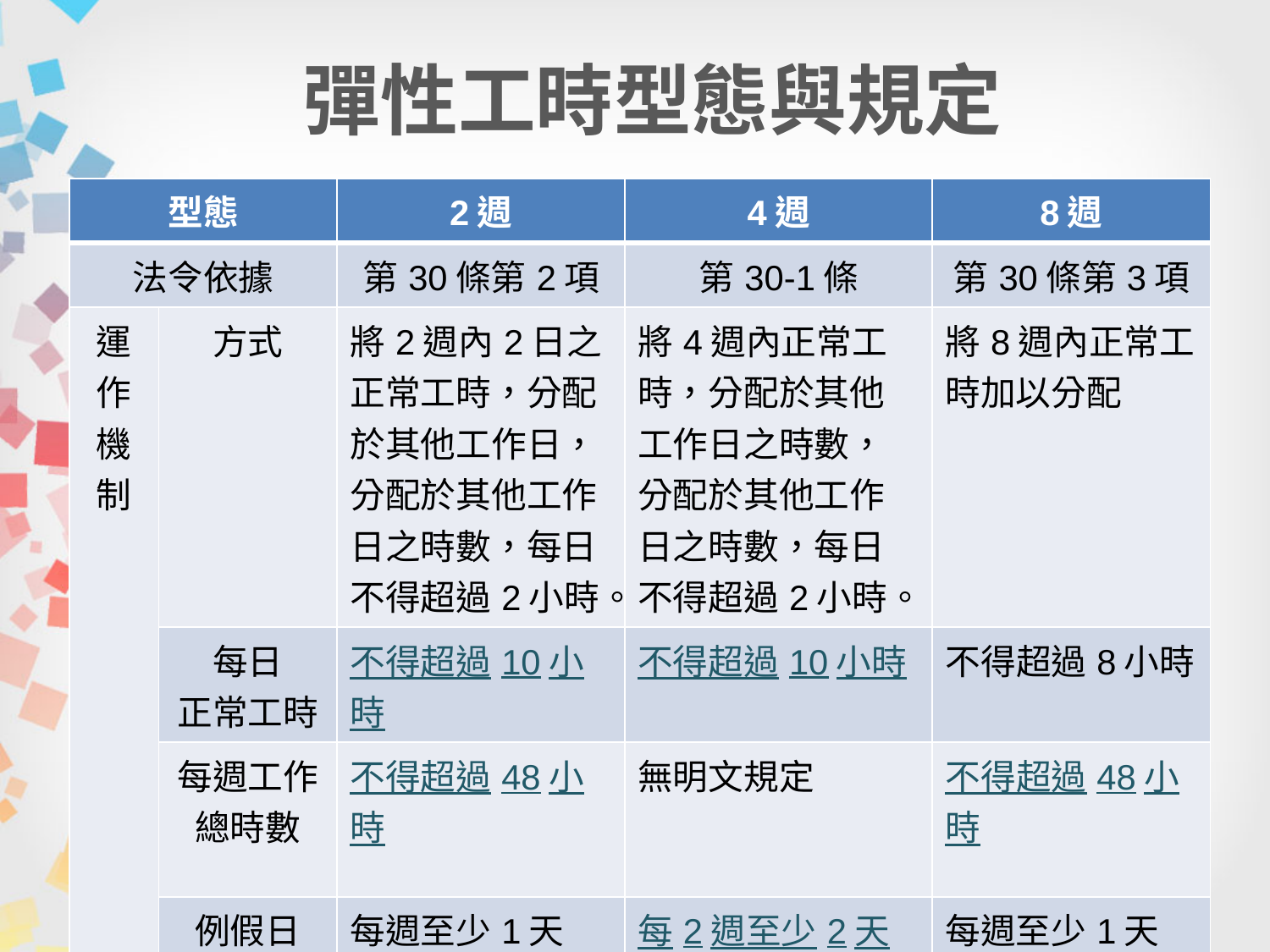

# 彈性工時型態與規定
| 型態 |  | 2週 | 4週 | 8週 |
| --- | --- | --- | --- | --- |
| 法令依據 |  | 第30條第2項 | 第30-1條 | 第30條第3項 |
| 運作機制 | 方式 | 將2週內2日之正常工時，分配於其他工作日，分配於其他工作日之時數，每日不得超過2小時。 | 將4週內正常工時，分配於其他工作日之時數，分配於其他工作日之時數，每日不得超過2小時。 | 將8週內正常工時加以分配 |
|  | 每日 正常工時 | 不得超過10小時 | 不得超過10小時 | 不得超過8小時 |
|  | 每週工作總時數 | 不得超過48小時 | 無明文規定 | 不得超過48小時 |
|  | 例假日 | 每週至少1天 | 每2週至少2天 | 每週至少1天 |